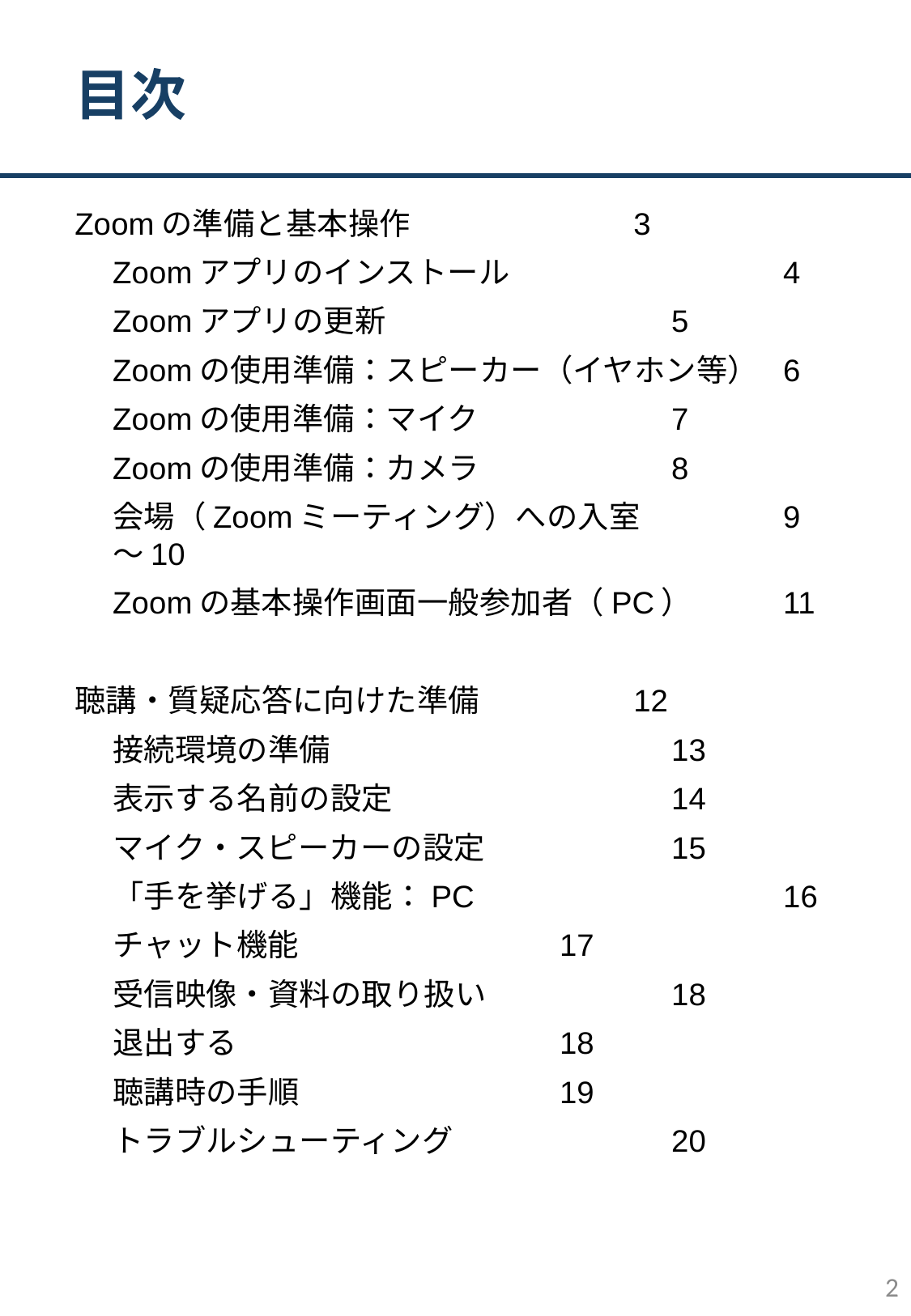

# 目次
Zoomの準備と基本操作                            	3
Zoomアプリのインストール                        	4
Zoomアプリの更新                                	5
Zoomの使用準備：スピーカー（イヤホン等）  	6
Zoomの使用準備：マイク                          	7
Zoomの使用準備：カメラ                          	8
会場（Zoomミーティング）への入室              	9～10
Zoomの基本操作画面一般参加者（PC）          	11

聴講・質疑応答に向けた準備          	12
接続環境の準備                                  	13
表示する名前の設定                              	14
マイク・スピーカーの設定                        	15
「手を挙げる」機能：PC                          	16
チャット機能                                    	17
受信映像・資料の取り扱い                      	18
退出する                                      	18
聴講時の手順                              	19
トラブルシューティング                          	20
2